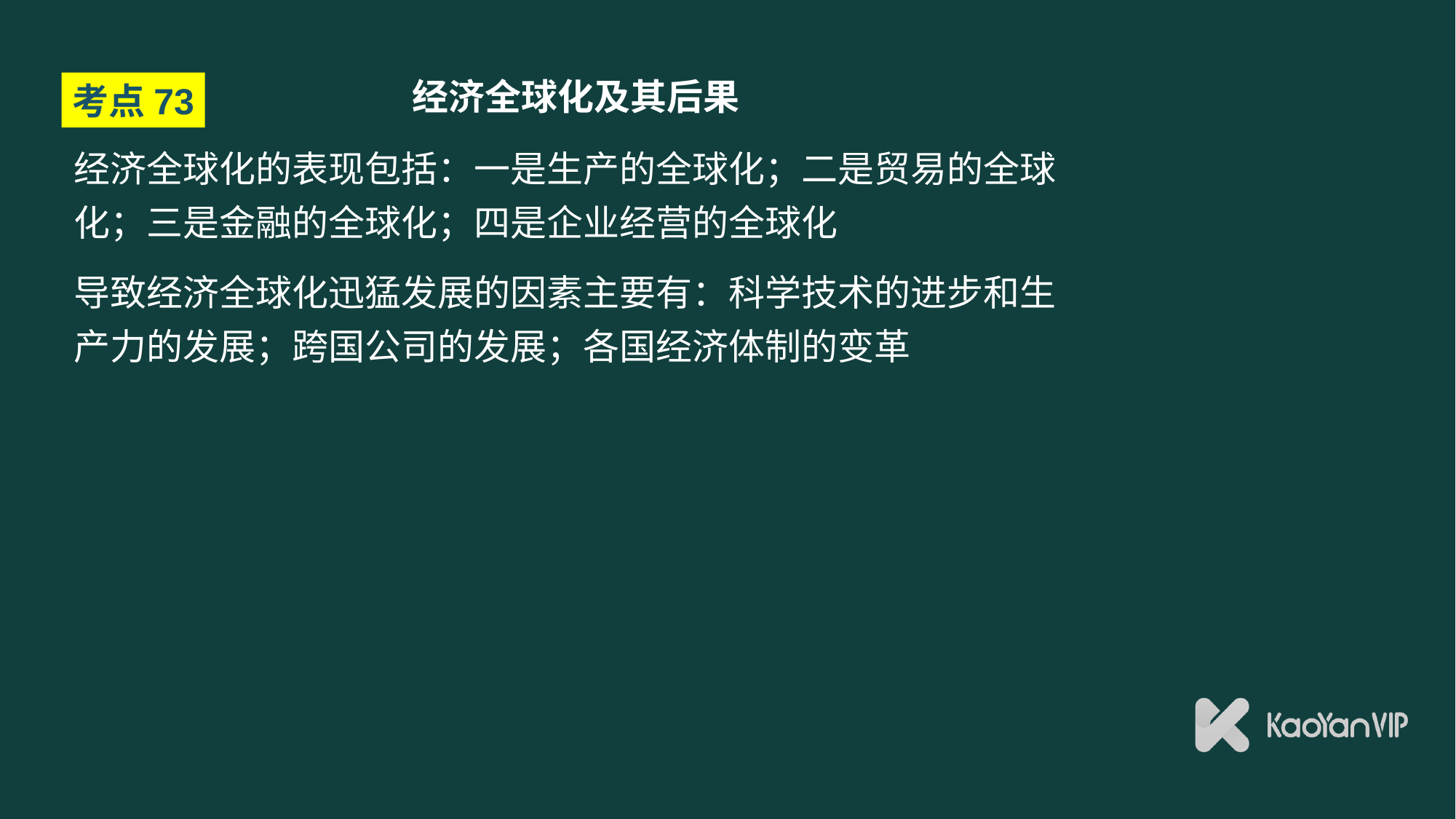

# 经济全球化及其后果
考点73
经济全球化的表现包括：一是生产的全球化；二是贸易的全球化；三是金融的全球化；四是企业经营的全球化
导致经济全球化迅猛发展的因素主要有：科学技术的进步和生产力的发展；跨国公司的发展；各国经济体制的变革